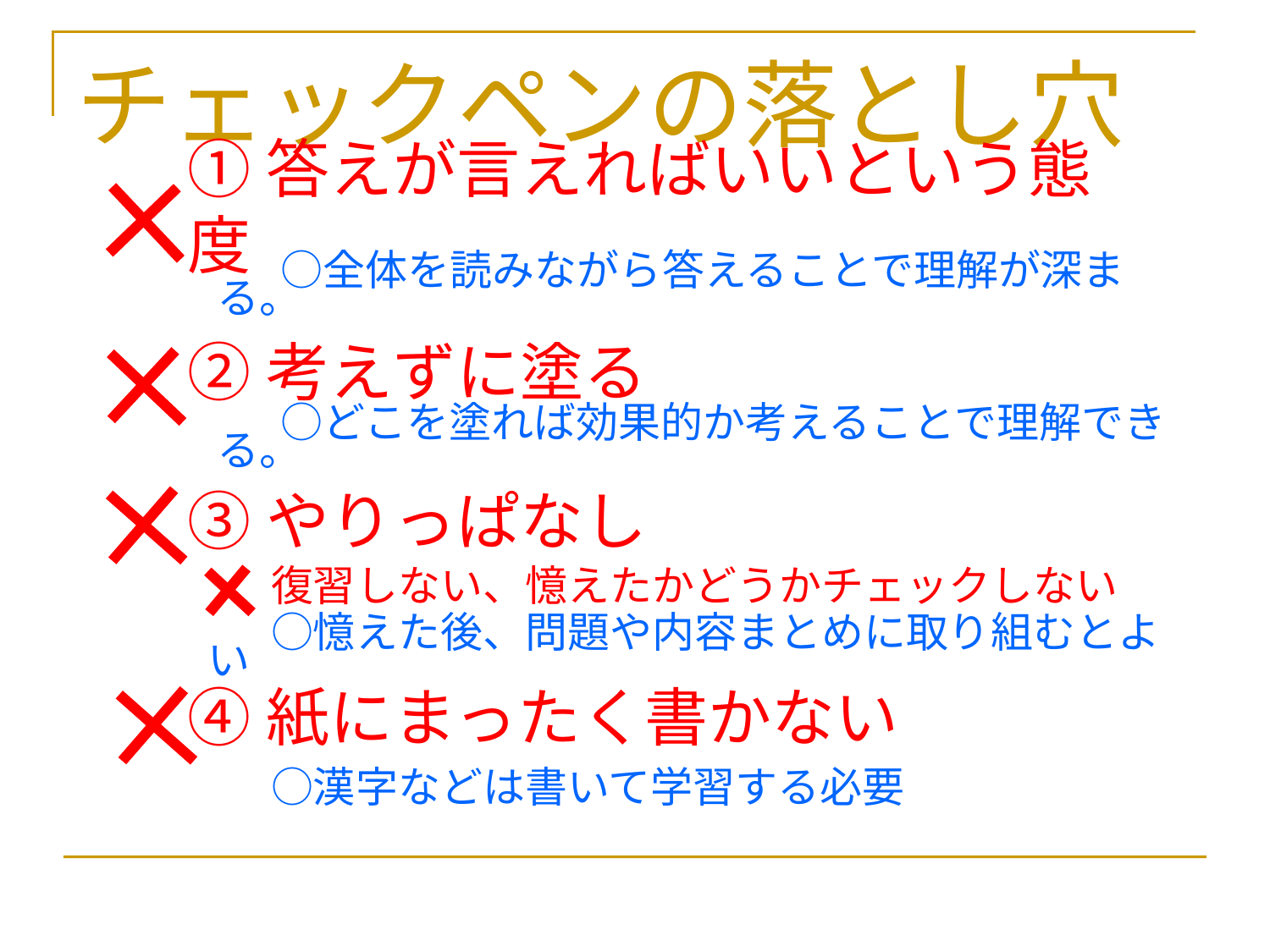

# チェックペンの落とし穴
①答えが言えればいいという態度

　○全体を読みながら答えることで理解が深まる。
②考えずに塗る

　○どこを塗れば効果的か考えることで理解できる。
③やりっぱなし

　復習しない、憶えたかどうかチェックしない

　○憶えた後、問題や内容まとめに取り組むとよい
④紙にまったく書かない

　○漢字などは書いて学習する必要